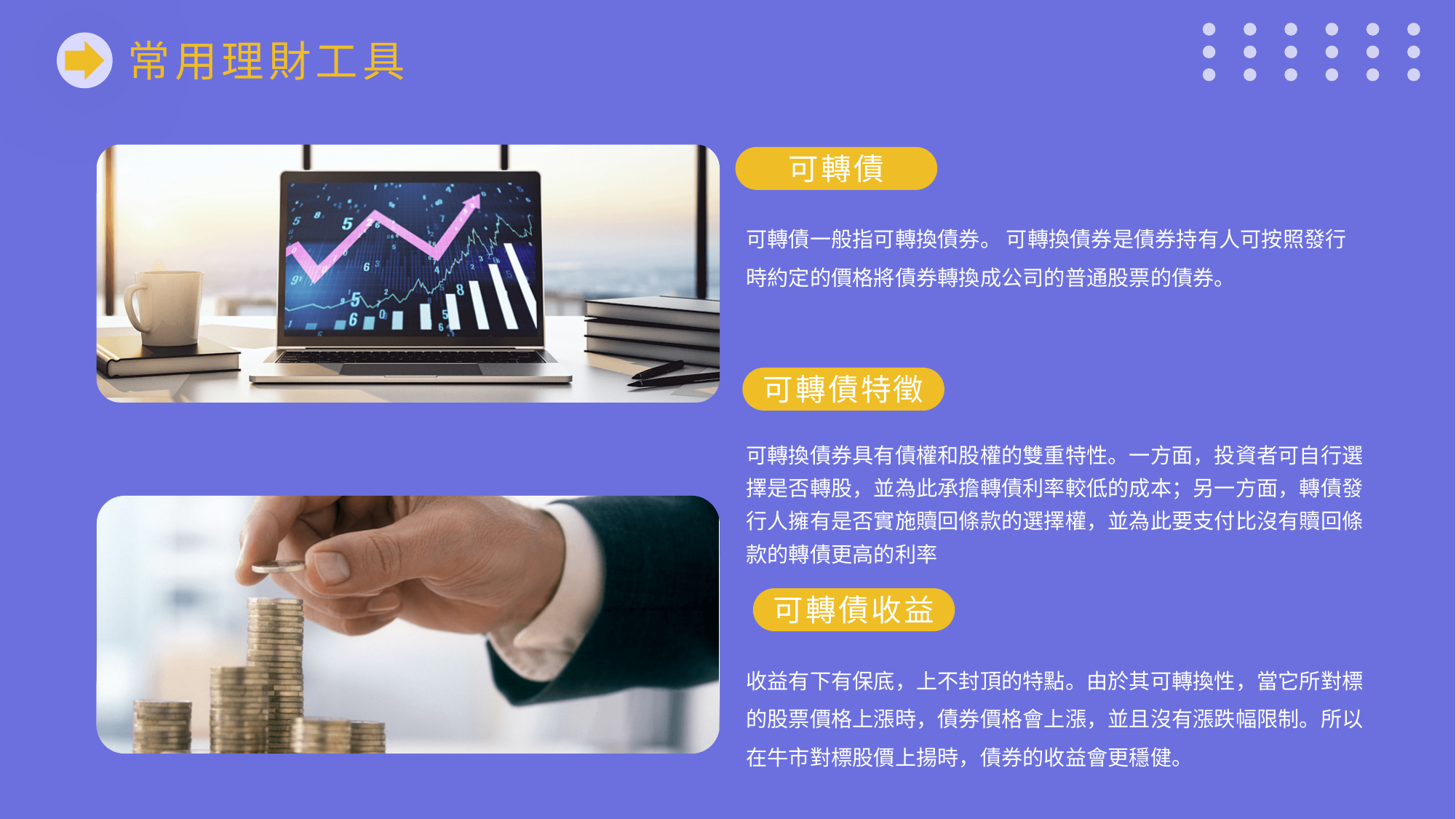

常用理財工具

可轉債

可轉債一般指可轉換債券。 可轉換債券是債券持有人可按照發行時約定的價格將債券轉換成公司的普通股票的債券。
可轉債特徵

可轉換債券具有債權和股權的雙重特性。一方面，投資者可自行選擇是否轉股，並為此承擔轉債利率較低的成本；另一方面，轉債發行人擁有是否實施贖回條款的選擇權，並為此要支付比沒有贖回條款的轉債更高的利率

可轉債收益

收益有下有保底，上不封頂的特點。由於其可轉換性，當它所對標的股票價格上漲時，債券價格會上漲，並且沒有漲跌幅限制。所以在牛市對標股價上揚時，債券的收益會更穩健。